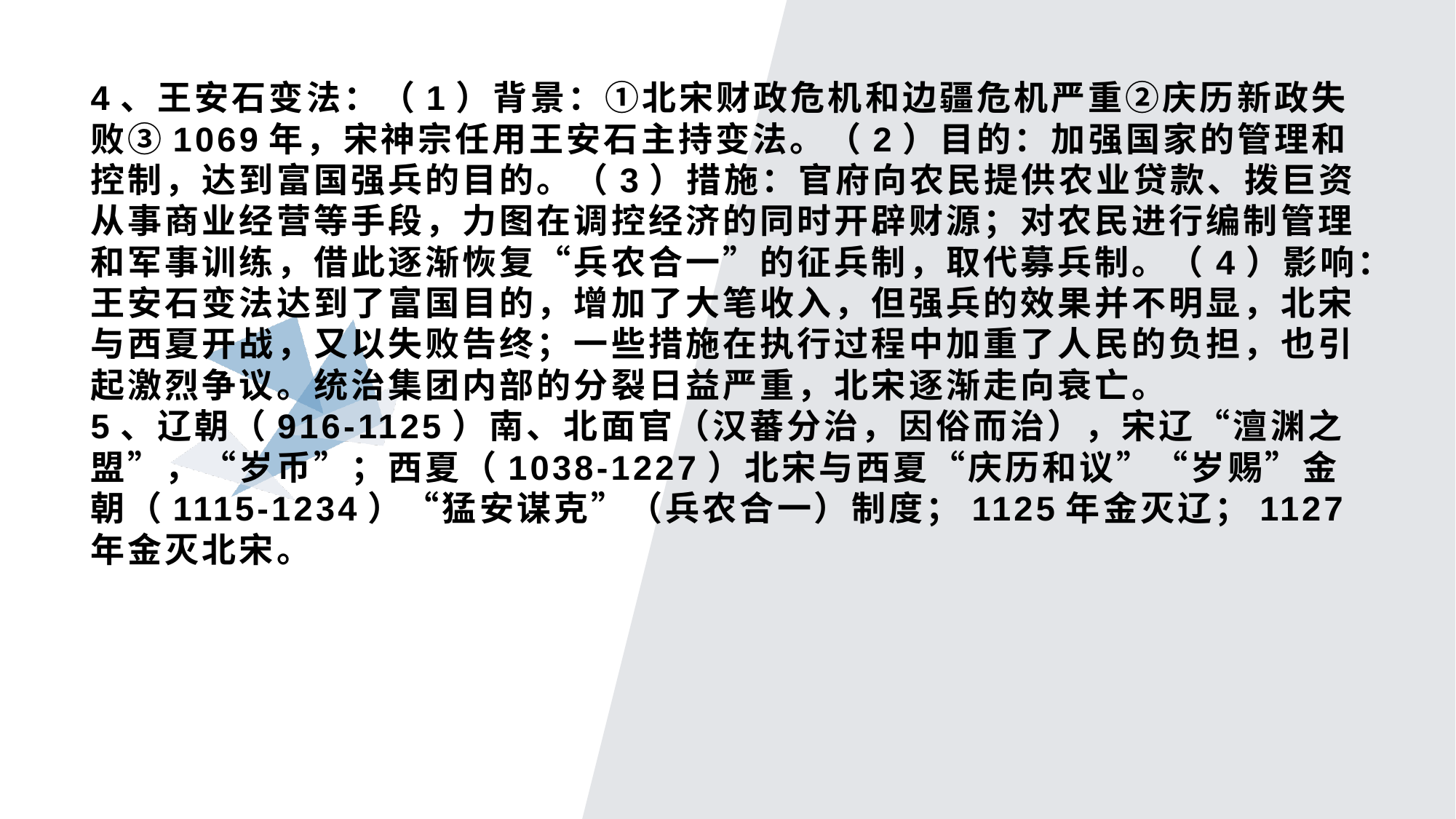

# 4、王安石变法：（1）背景：①北宋财政危机和边疆危机严重②庆历新政失败③1069年，宋神宗任用王安石主持变法。（2）目的：加强国家的管理和控制，达到富国强兵的目的。（3）措施：官府向农民提供农业贷款、拨巨资从事商业经营等手段，力图在调控经济的同时开辟财源；对农民进行编制管理和军事训练，借此逐渐恢复“兵农合一”的征兵制，取代募兵制。（4）影响：王安石变法达到了富国目的，增加了大笔收入，但强兵的效果并不明显，北宋与西夏开战，又以失败告终；一些措施在执行过程中加重了人民的负担，也引起激烈争议。统治集团内部的分裂日益严重，北宋逐渐走向衰亡。 5、辽朝（916-1125）南、北面官（汉蕃分治，因俗而治），宋辽“澶渊之盟”，“岁币”；西夏（1038-1227）北宋与西夏“庆历和议”“岁赐”金朝（1115-1234）“猛安谋克”（兵农合一）制度；1125年金灭辽；1127年金灭北宋。